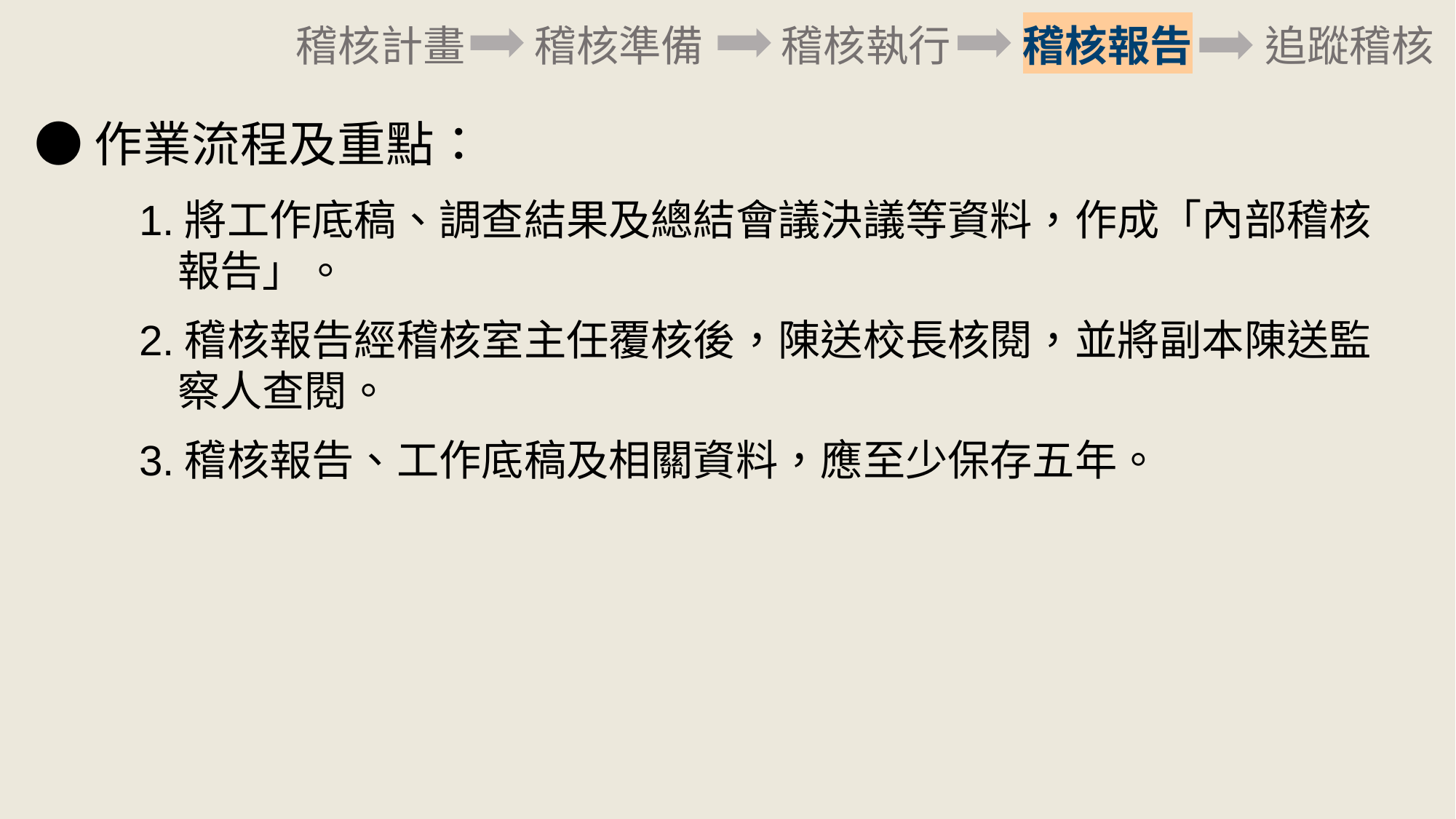

稽核計畫
稽核準備
稽核執行
稽核報告
追蹤稽核

●作業流程及重點：
1.將工作底稿、調查結果及總結會議決議等資料，作成「內部稽核
   報告」。
2.稽核報告經稽核室主任覆核後，陳送校長核閱，並將副本陳送監
   察人查閱。
3.稽核報告、工作底稿及相關資料，應至少保存五年。